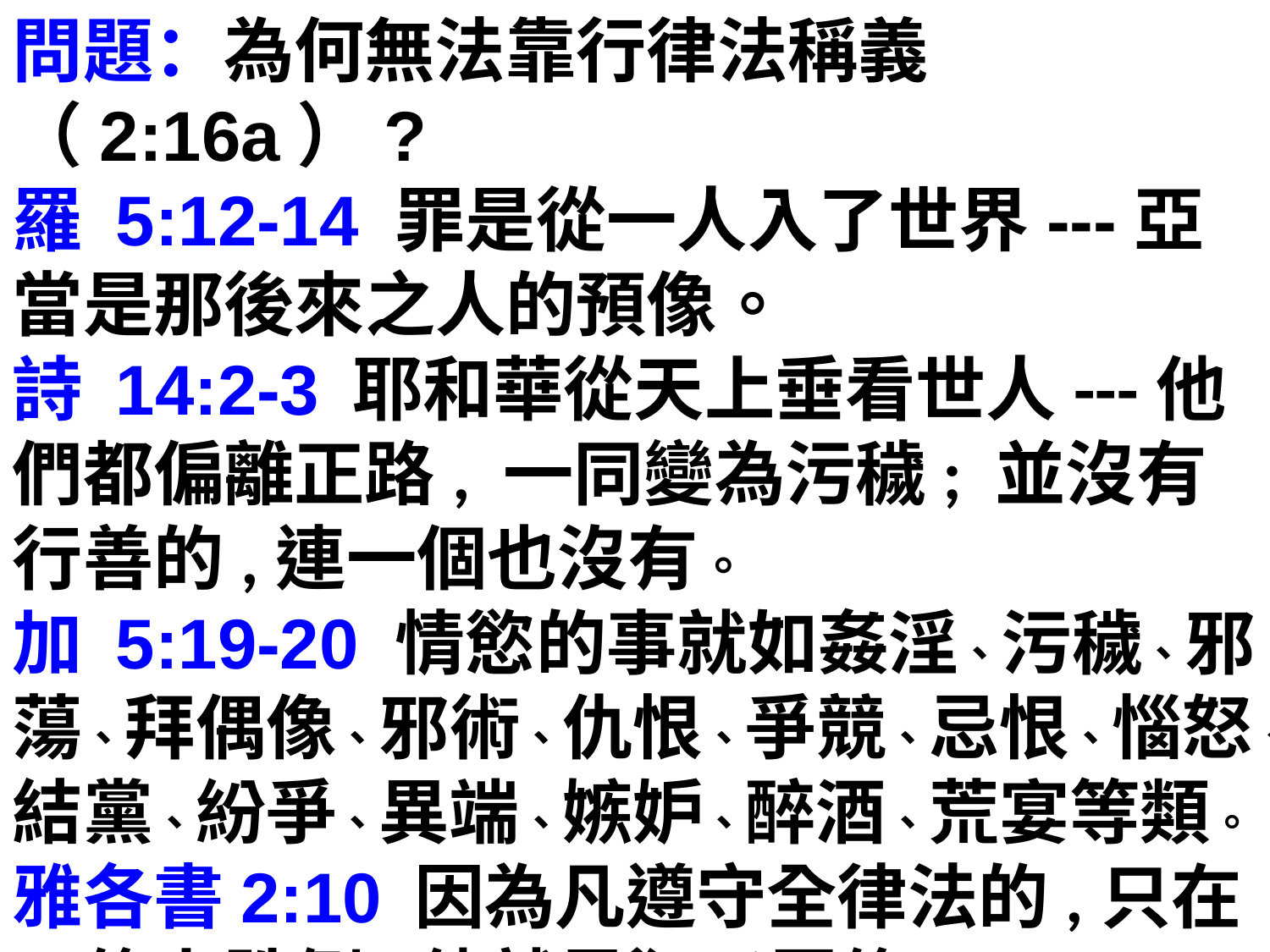

問題：為何無法靠行律法稱義（2:16a）?
羅 5:12-14 罪是從一人入了世界---亞當是那後來之人的預像。
詩 14:2-3 耶和華從天上垂看世人---他們都偏離正路, 一同變為污穢; 並沒有行善的,連一個也沒有。
加 5:19-20 情慾的事就如姦淫、污穢、邪蕩、拜偶像、邪術、仇恨、爭競、忌恨、惱怒、結黨、紛爭、異端、嫉妒、醉酒、荒宴等類。
雅各書2:10 因為凡遵守全律法的,只在一條上跌倒,他就是犯了眾條。